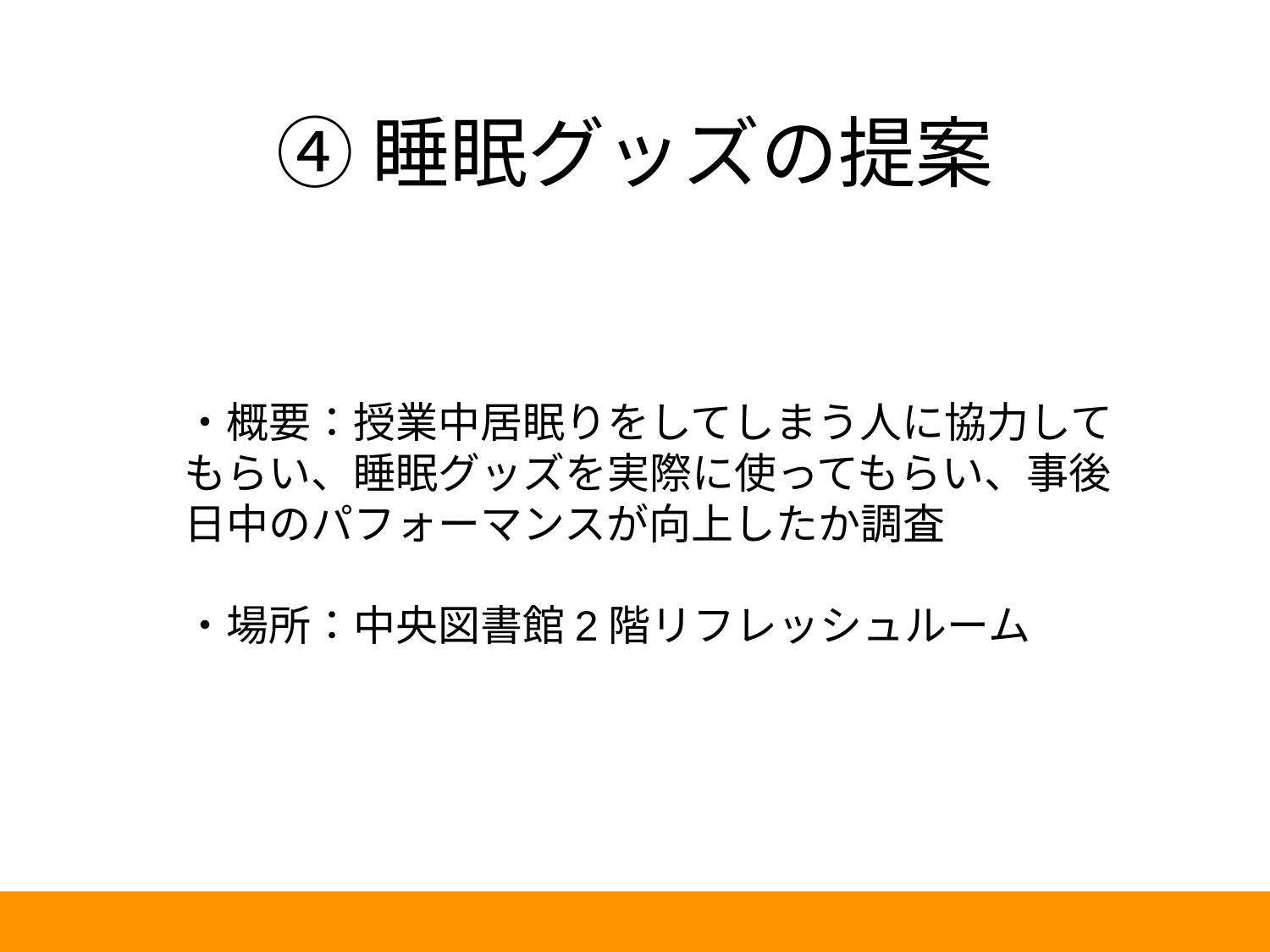

# ④睡眠グッズの提案
・概要：授業中居眠りをしてしまう人に協力してもらい、睡眠グッズを実際に使ってもらい、事後日中のパフォーマンスが向上したか調査

・場所：中央図書館2階リフレッシュルーム

53